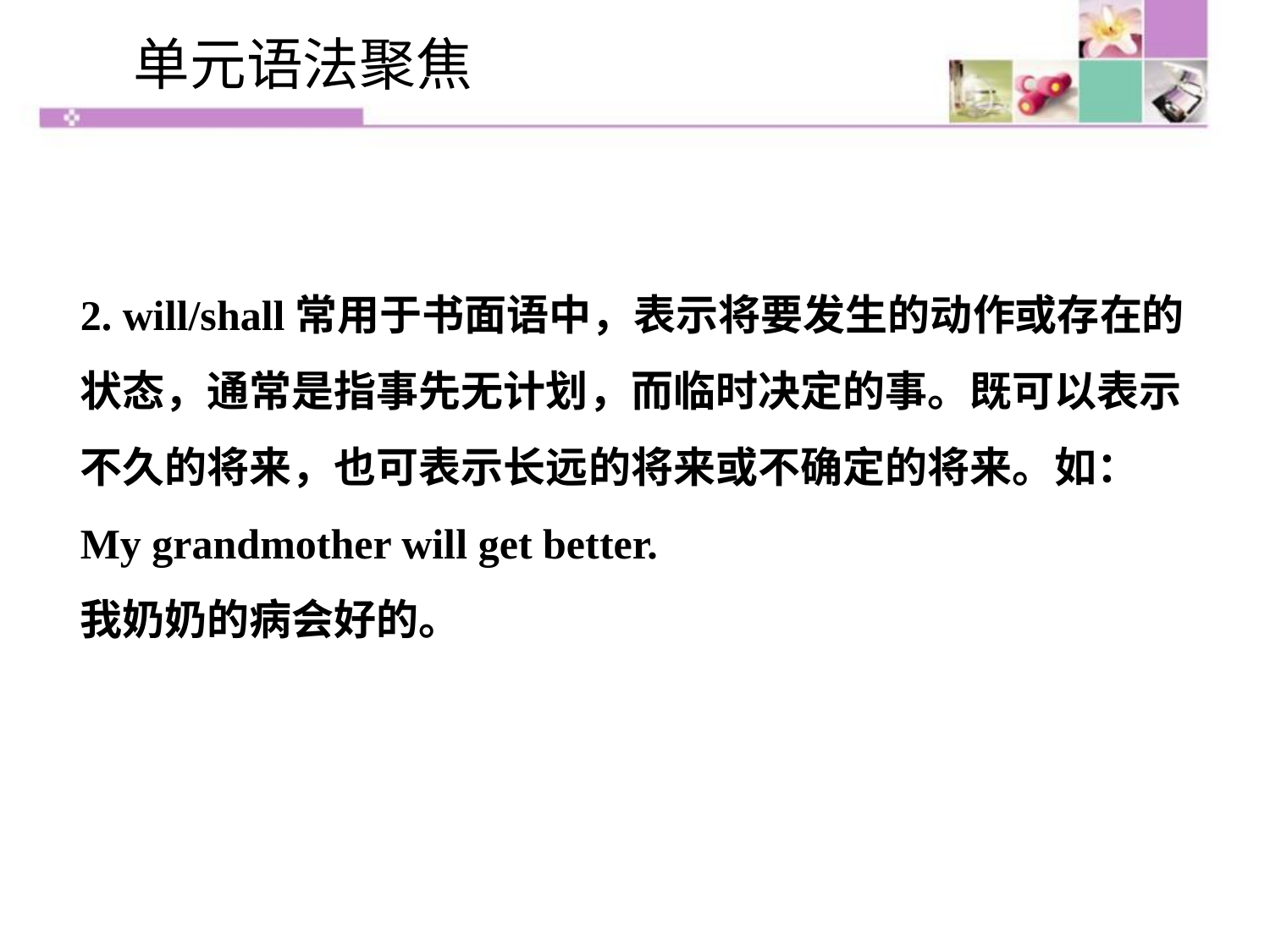

单元语法聚焦
2. will/shall常用于书面语中，表示将要发生的动作或存在的状态，通常是指事先无计划，而临时决定的事。既可以表示不久的将来，也可表示长远的将来或不确定的将来。如：
My grandmother will get better.
我奶奶的病会好的。